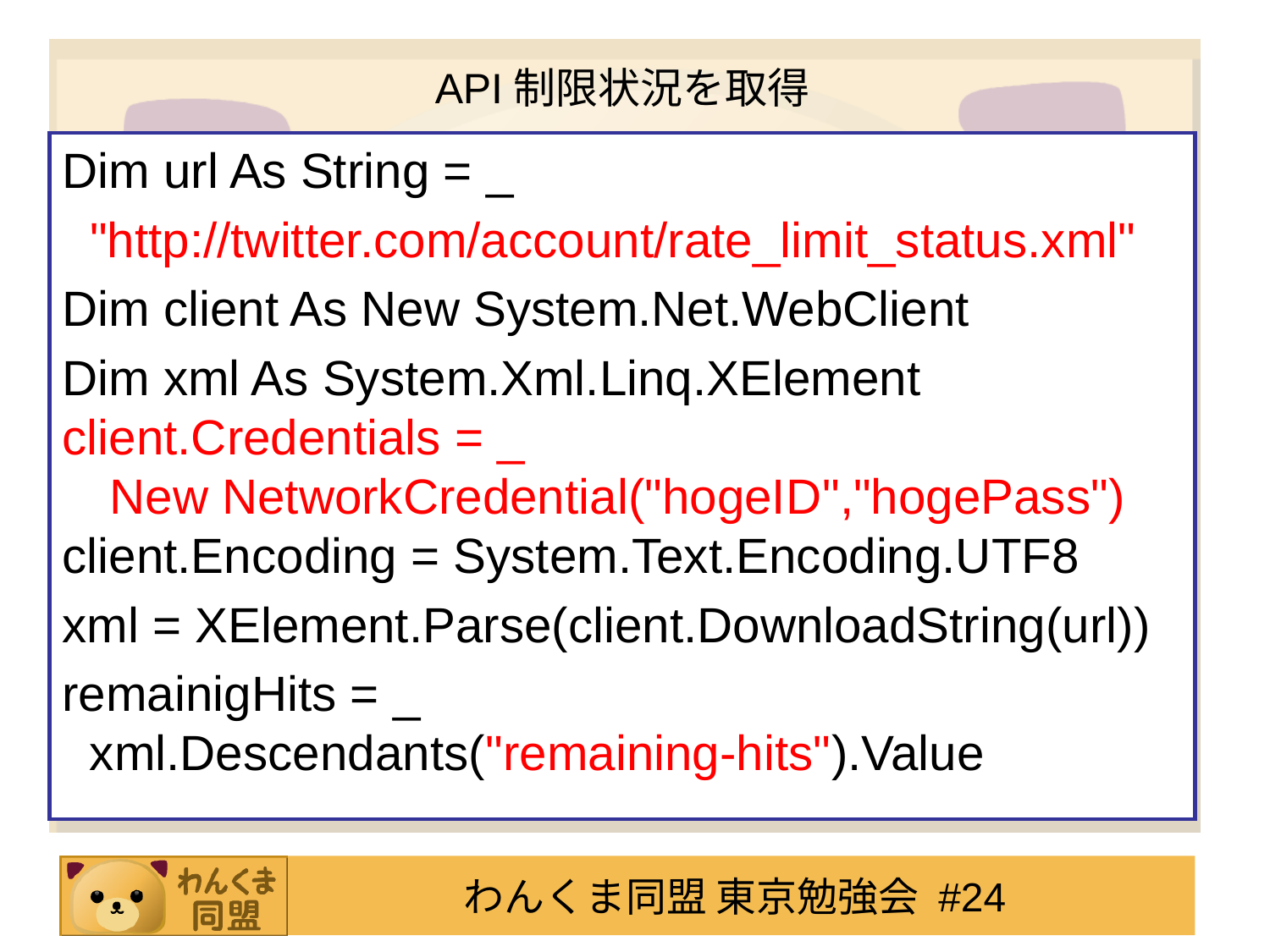

# API制限状況を取得
Dim url As String = _
  "http://twitter.com/account/rate_limit_status.xml"
Dim client As New System.Net.WebClient
Dim xml As System.Xml.Linq.XElement
client.Credentials = _
New NetworkCredential("hogeID","hogePass")
client.Encoding = System.Text.Encoding.UTF8
xml = XElement.Parse(client.DownloadString(url))
remainigHits = _
  xml.Descendants("remaining-hits").Value